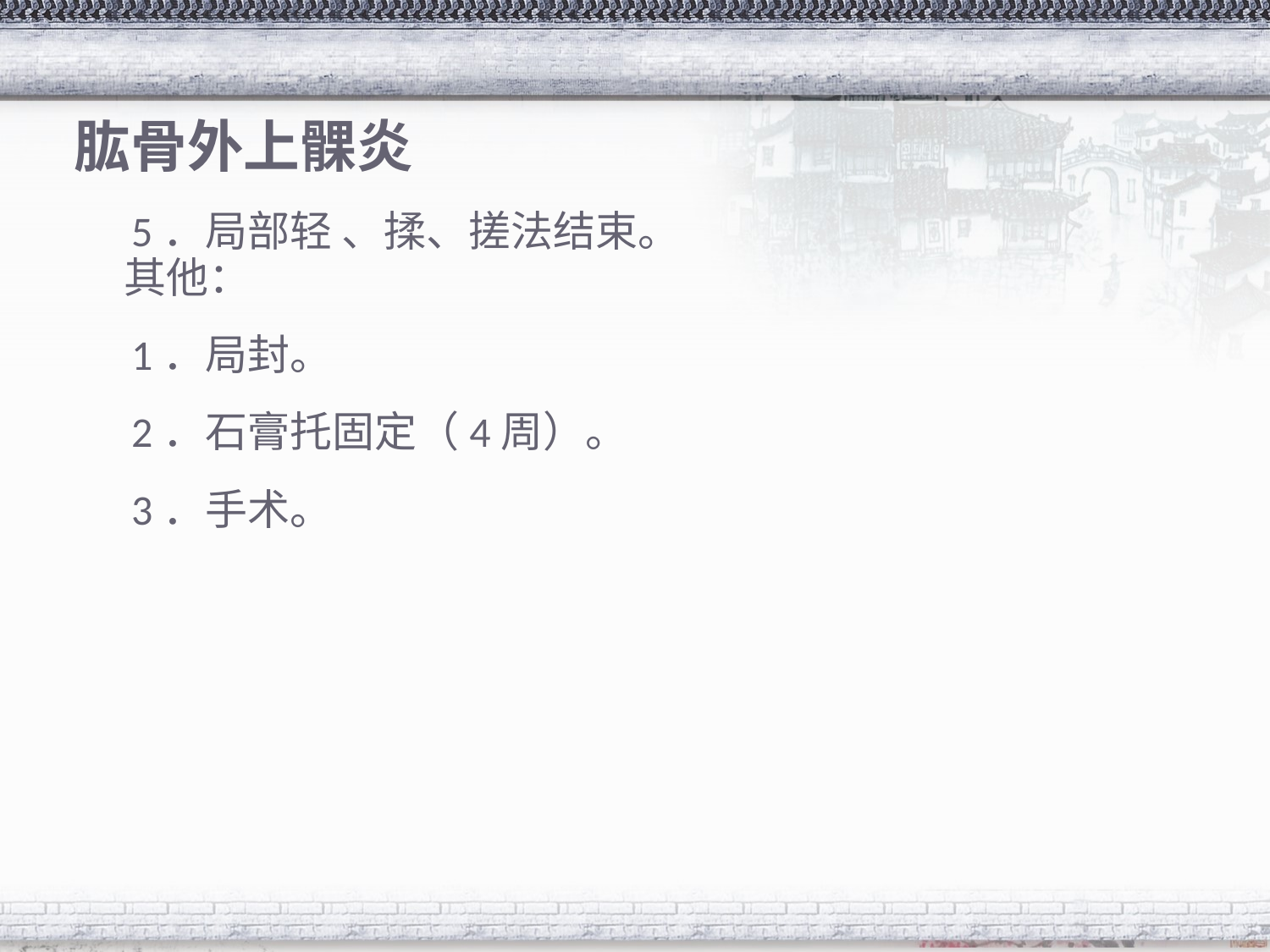

# 肱骨外上髁炎
      5．局部轻 、揉、搓法结束。
其他：
      1．局封。
      2．石膏托固定（4周）。
      3．手术。